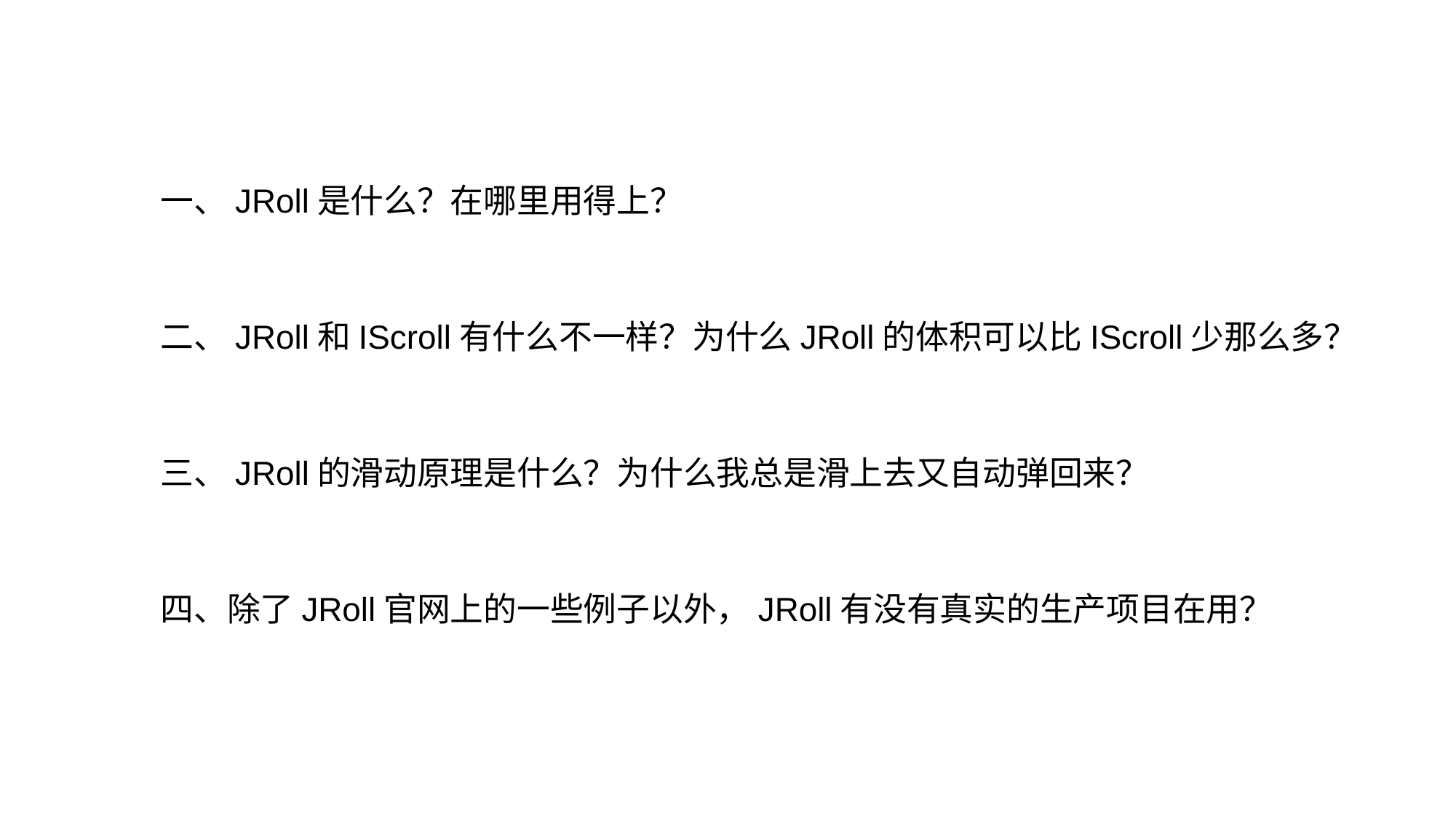

一、JRoll是什么？在哪里用得上？
二、JRoll和IScroll有什么不一样？为什么JRoll的体积可以比IScroll少那么多？
三、JRoll的滑动原理是什么？为什么我总是滑上去又自动弹回来？
四、除了JRoll官网上的一些例子以外，JRoll有没有真实的生产项目在用？